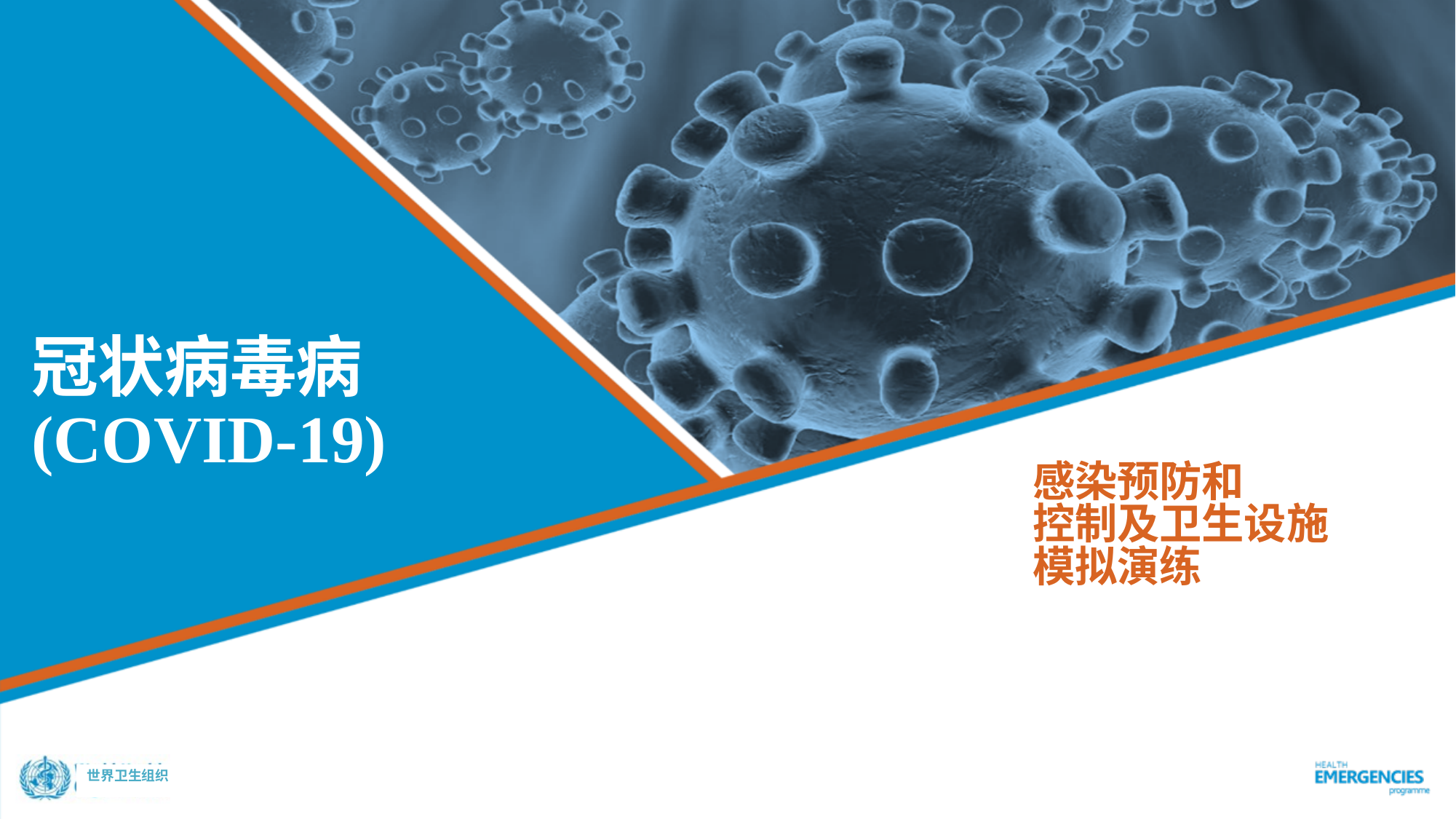

# 冠状病毒病 (COVID-19)
感染预防和
控制及卫生设施
模拟演练

世界卫生组织